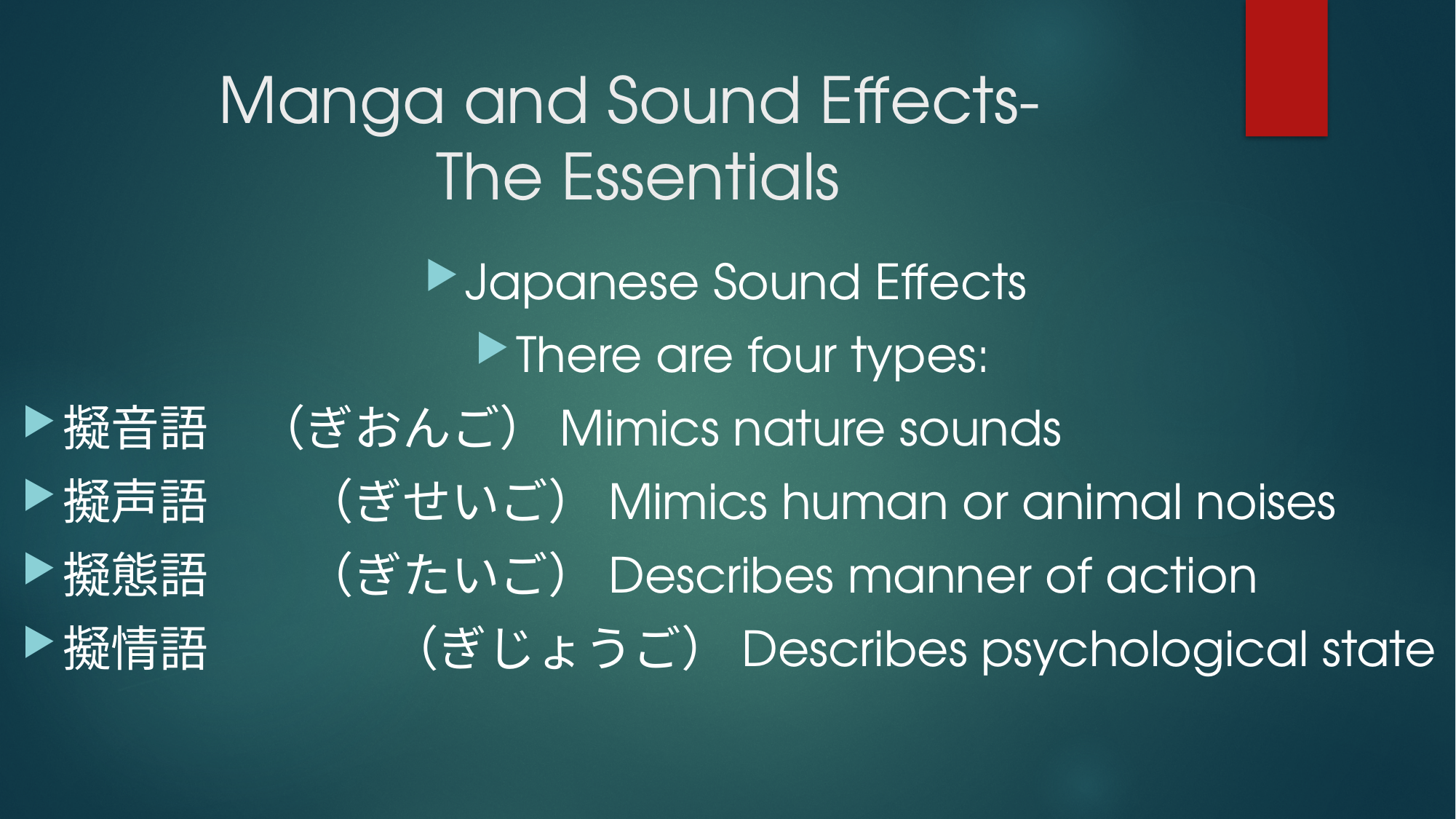

# Manga and Sound Effects- The Essentials
Japanese Sound Effects
There are four types:
擬音語　（ぎおんご）Mimics nature sounds
擬声語　　（ぎせいご）Mimics human or animal noises
擬態語　　（ぎたいご）Describes manner of action
擬情語		（ぎじょうご）Describes psychological state